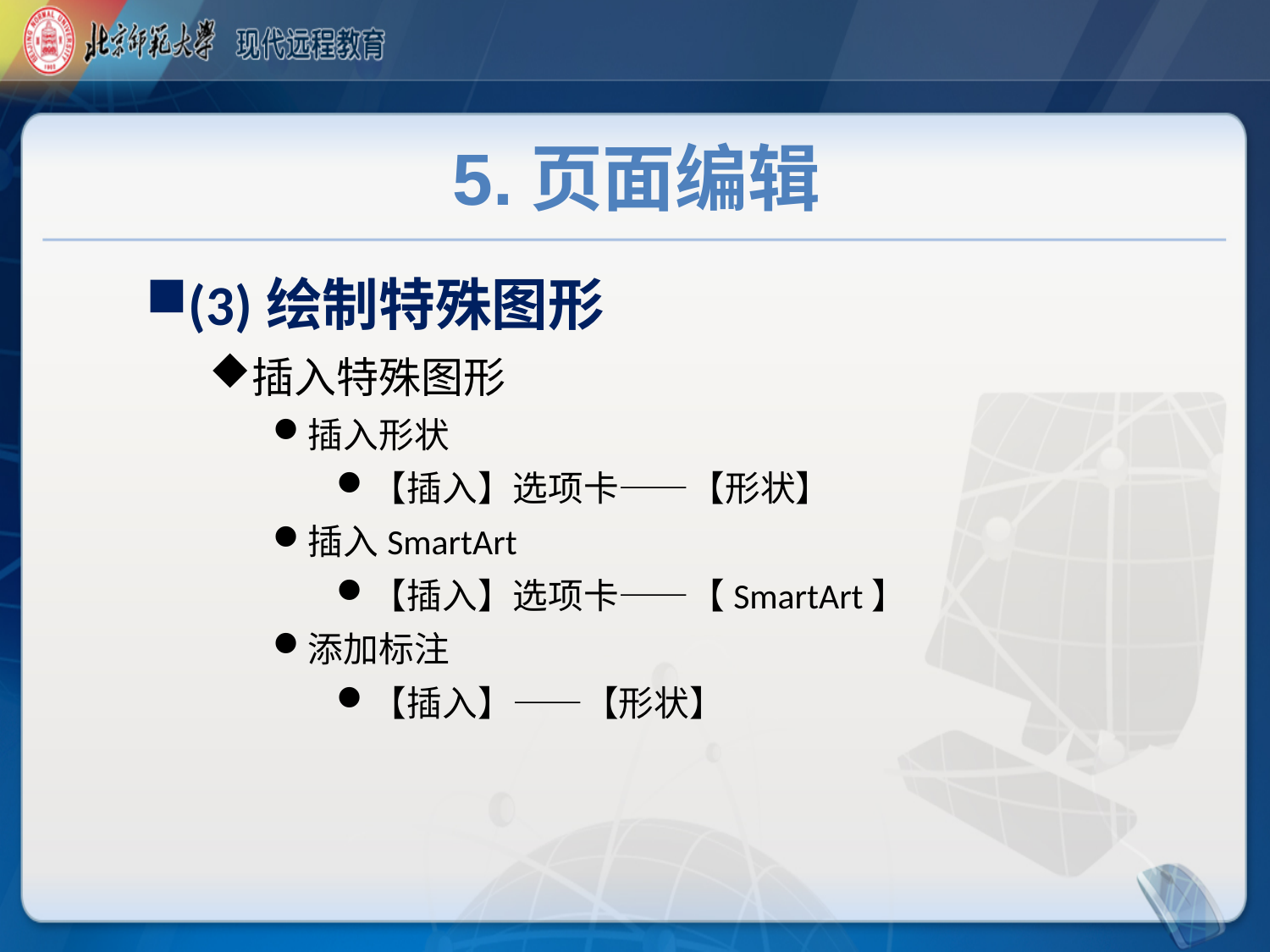

# 5.页面编辑
(3)绘制特殊图形
插入特殊图形
插入形状
【插入】选项卡——【形状】
插入SmartArt
【插入】选项卡——【SmartArt】
添加标注
【插入】——【形状】